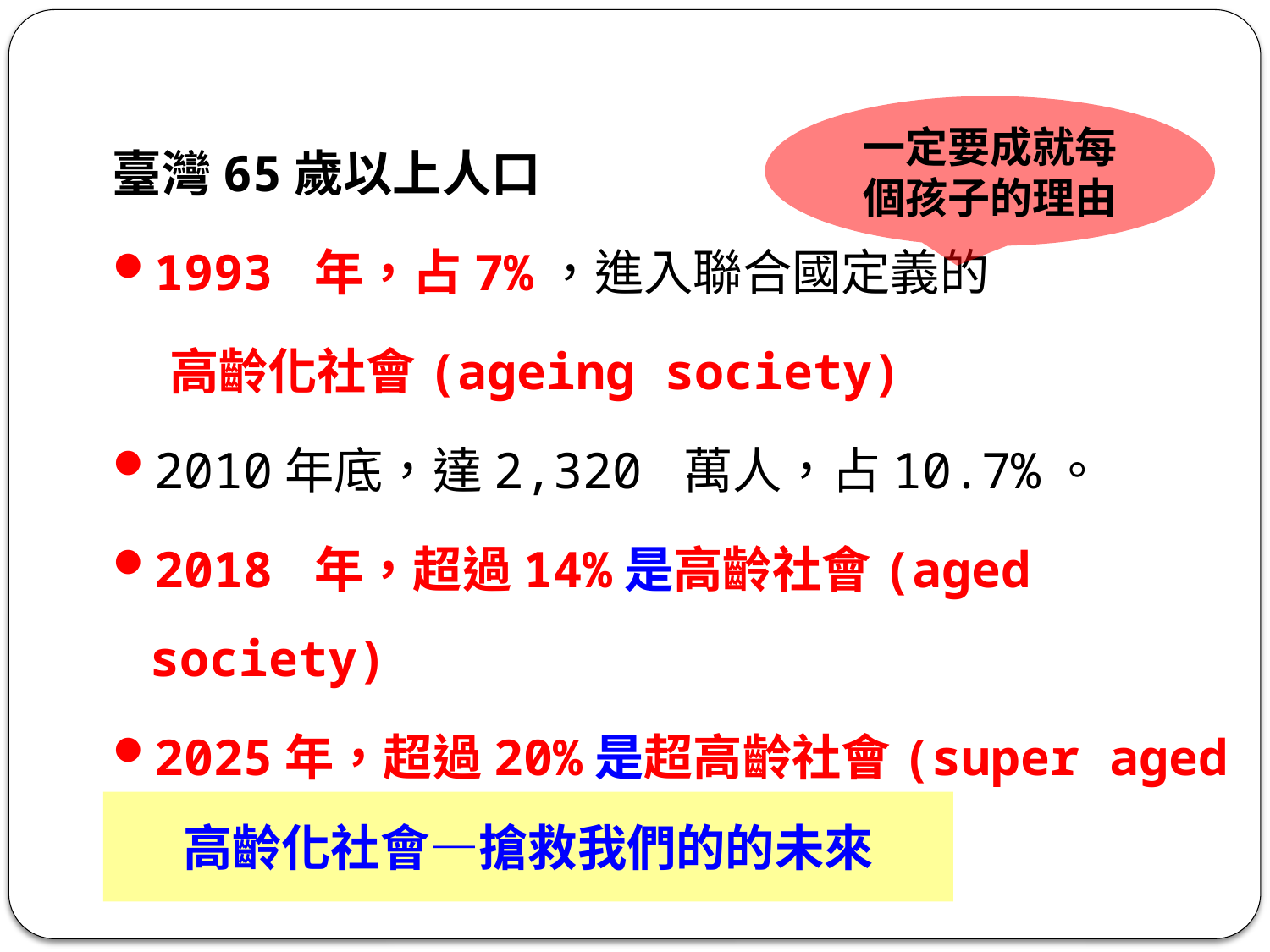

一定要成就每個孩子的理由
臺灣65歲以上人口
1993 年，占7%，進入聯合國定義的
    高齡化社會(ageing society)
2010年底，達2,320 萬人，占10.7%。
2018 年，超過14%是高齡社會(aged society)
2025年，超過20%是超高齡社會(super aged society)
高齡化社會—搶救我們的的未來